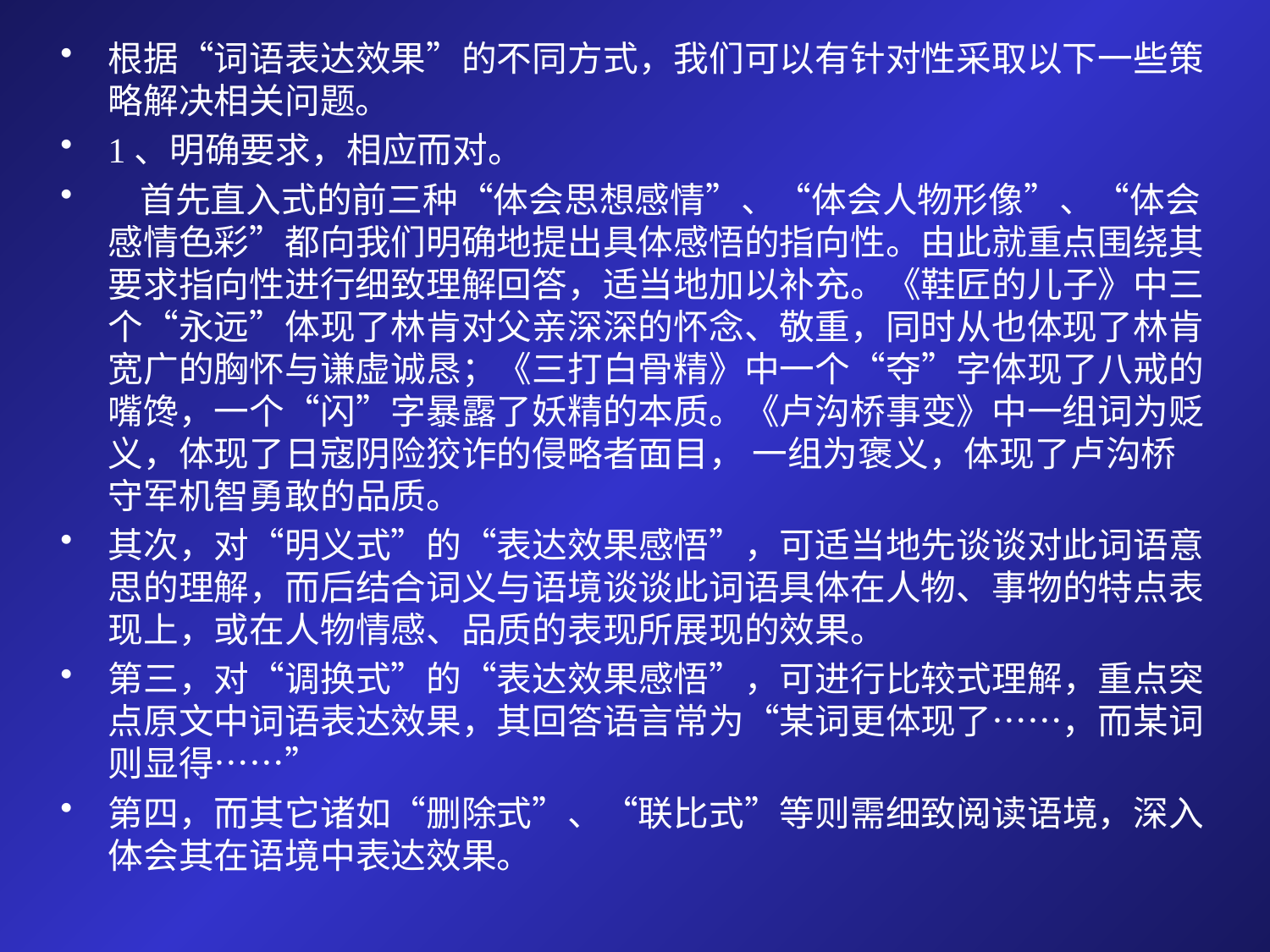

根据“词语表达效果”的不同方式，我们可以有针对性采取以下一些策略解决相关问题。
1、明确要求，相应而对。
   首先直入式的前三种“体会思想感情”、“体会人物形像”、“体会感情色彩”都向我们明确地提出具体感悟的指向性。由此就重点围绕其要求指向性进行细致理解回答，适当地加以补充。《鞋匠的儿子》中三个“永远”体现了林肯对父亲深深的怀念、敬重，同时从也体现了林肯宽广的胸怀与谦虚诚恳；《三打白骨精》中一个“夺”字体现了八戒的嘴馋，一个“闪”字暴露了妖精的本质。《卢沟桥事变》中一组词为贬义，体现了日寇阴险狡诈的侵略者面目， 一组为褒义，体现了卢沟桥守军机智勇敢的品质。
其次，对“明义式”的“表达效果感悟”，可适当地先谈谈对此词语意思的理解，而后结合词义与语境谈谈此词语具体在人物、事物的特点表现上，或在人物情感、品质的表现所展现的效果。
第三，对“调换式”的“表达效果感悟”，可进行比较式理解，重点突点原文中词语表达效果，其回答语言常为“某词更体现了……，而某词则显得……”
第四，而其它诸如“删除式”、“联比式”等则需细致阅读语境，深入体会其在语境中表达效果。